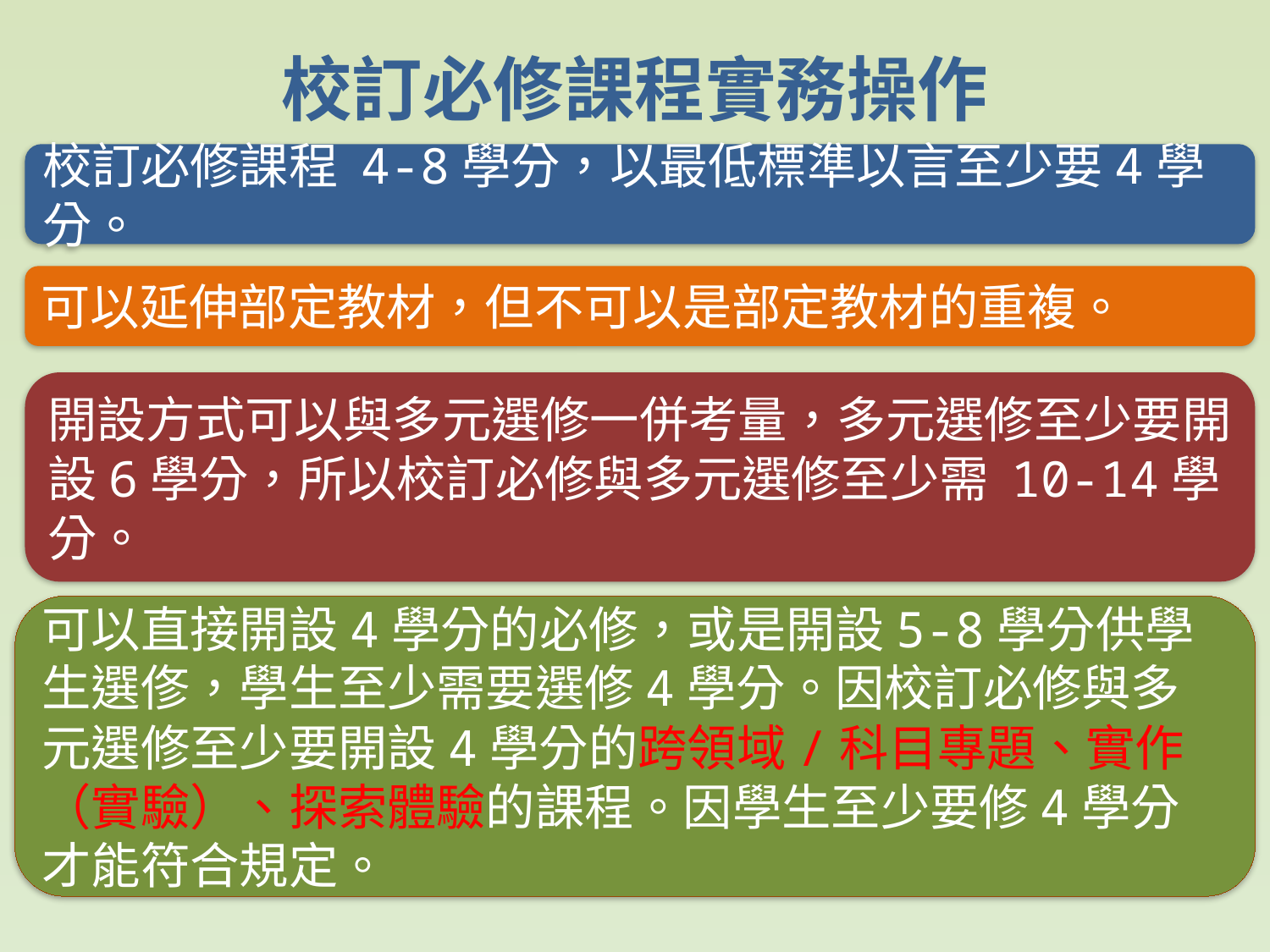

# 校訂必修課程實務操作
校訂必修課程 4-8學分，以最低標準以言至少要4學分。
可以延伸部定教材，但不可以是部定教材的重複。
開設方式可以與多元選修一併考量，多元選修至少要開設6學分，所以校訂必修與多元選修至少需 10-14學分。
可以直接開設4學分的必修，或是開設5-8學分供學生選俢，學生至少需要選修4學分。因校訂必修與多元選修至少要開設4學分的跨領域/科目專題、實作（實驗）、探索體驗的課程。因學生至少要修4學分才能符合規定。